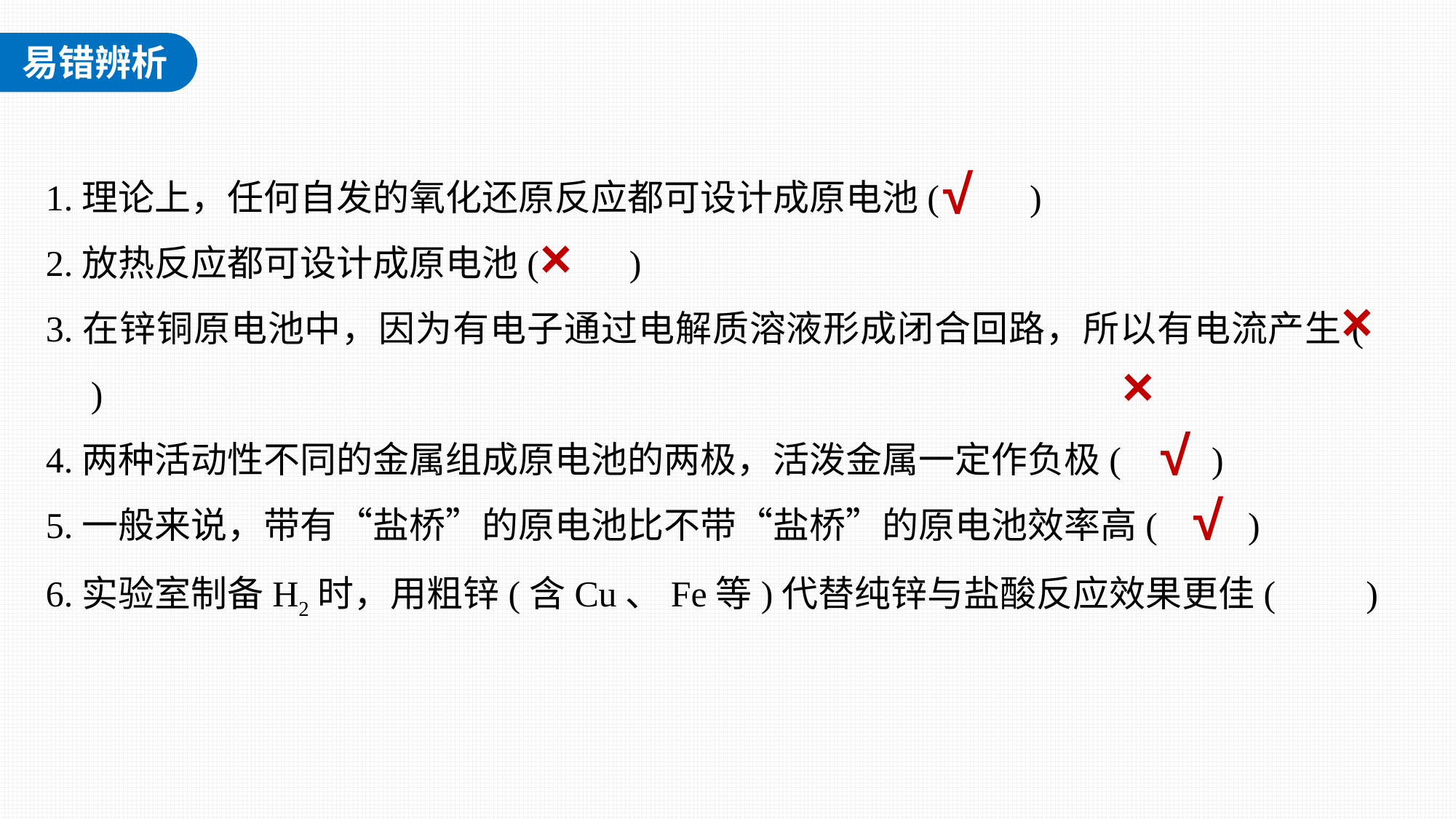

1.理论上，任何自发的氧化还原反应都可设计成原电池(　　)
2.放热反应都可设计成原电池(　　)
3.在锌铜原电池中，因为有电子通过电解质溶液形成闭合回路，所以有电流产生(　　)
4.两种活动性不同的金属组成原电池的两极，活泼金属一定作负极(　　)
5.一般来说，带有“盐桥”的原电池比不带“盐桥”的原电池效率高(　　)
6.实验室制备H2时，用粗锌(含Cu、Fe等)代替纯锌与盐酸反应效果更佳(　　)
√
×
×
×
√
√